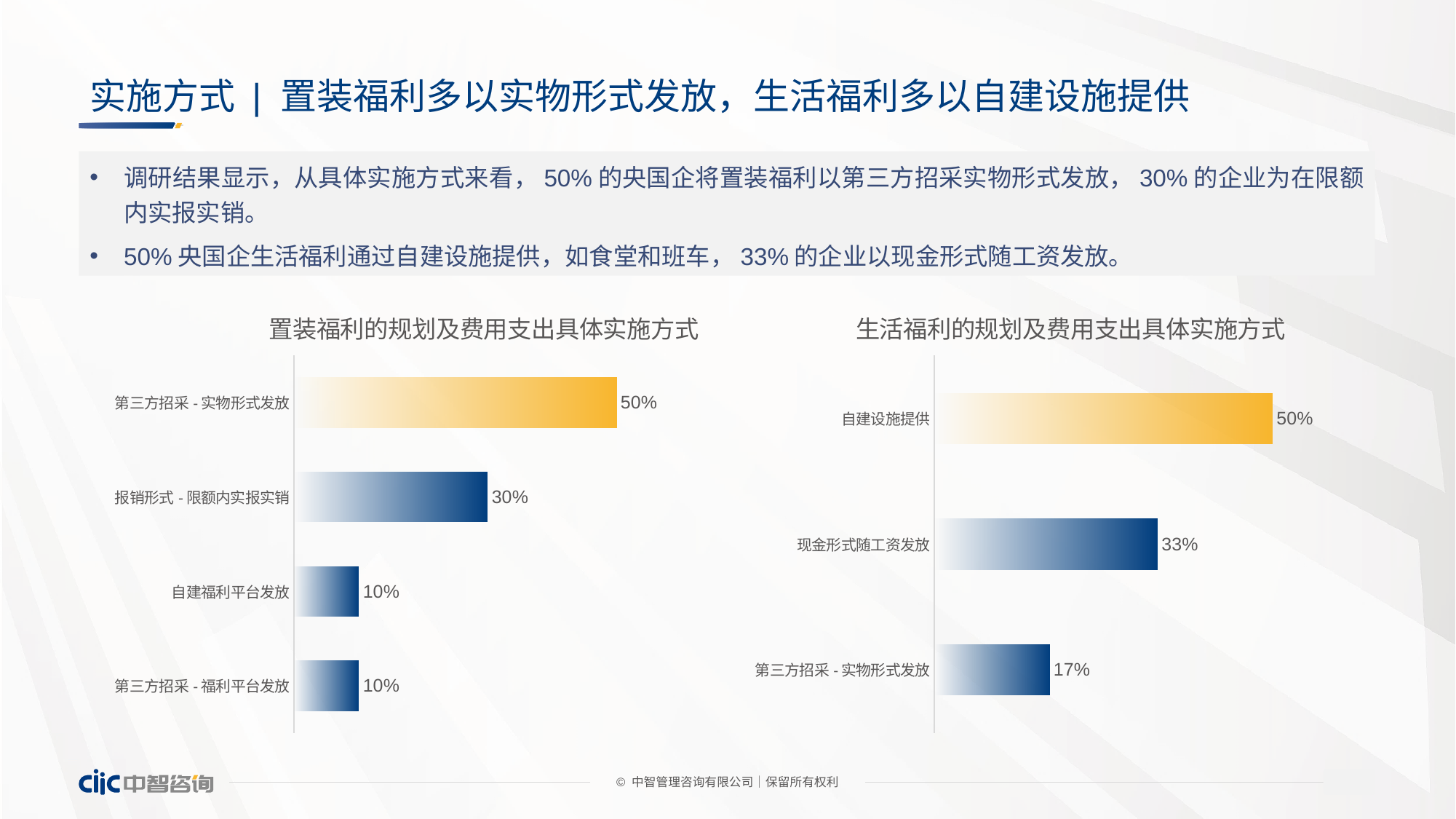

# 实施方式 | 置装福利多以实物形式发放，生活福利多以自建设施提供
调研结果显示，从具体实施方式来看，50%的央国企将置装福利以第三方招采实物形式发放，30%的企业为在限额内实报实销。
50%央国企生活福利通过自建设施提供，如食堂和班车，33%的企业以现金形式随工资发放。

### Chart: 置装福利的规划及费用支出具体实施方式

| Category | 占比 |
|---|---|
| 第三方招采-实物形式发放 | 0.5 |
| 报销形式-限额内实报实销 | 0.3 |
| 自建福利平台发放 | 0.1 |
| 第三方招采-福利平台发放 | 0.1 |

### Chart: 生活福利的规划及费用支出具体实施方式

| Category | 占比 |
|---|---|
| 自建设施提供 | 0.5 |
| 现金形式随工资发放 | 0.33 |
| 第三方招采-实物形式发放 | 0.17 |
© 中智管理咨询有限公司│保留所有权利
28